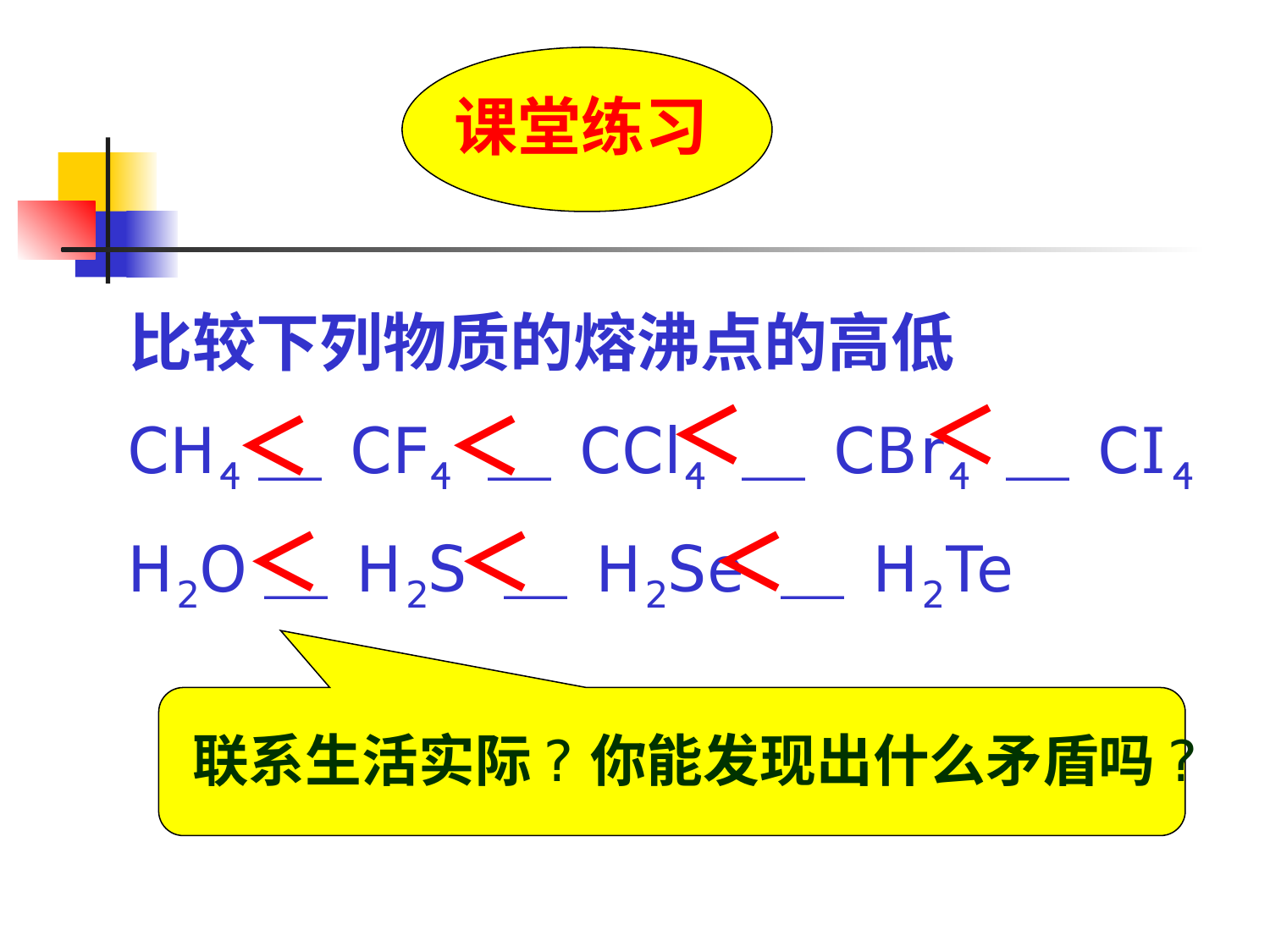

课堂练习
比较下列物质的熔沸点的高低
CH4＿ CF4 ＿ CCl4 ＿ CBr4 ＿ CI4
H2O＿ H2S ＿ H2Se ＿ H2Te
＜
＜
＜
＜
＜
＜
＜

联系生活实际?你能发现出什么矛盾吗?